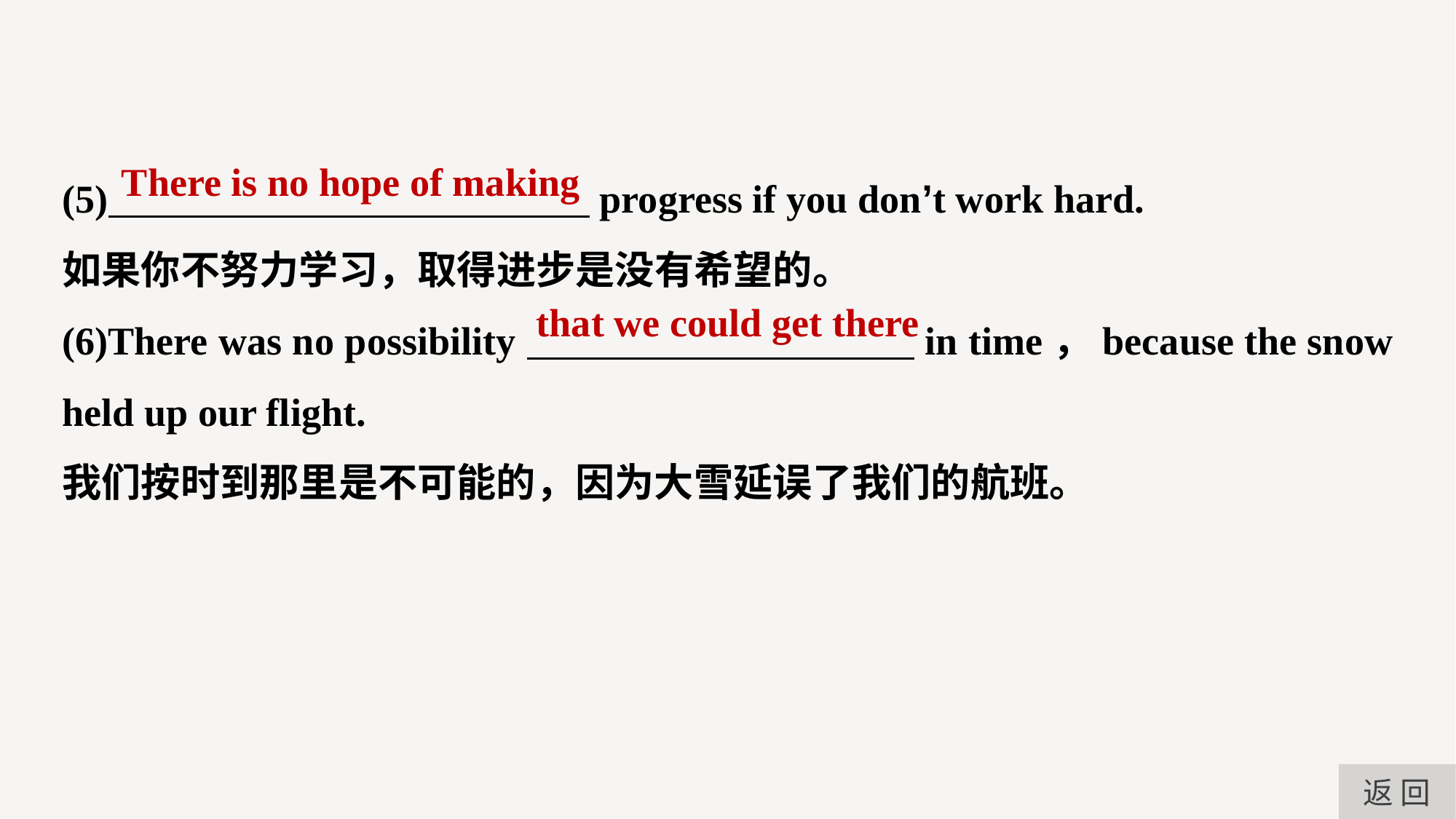

(5)                                                  progress if you don’t work hard.
如果你不努力学习，取得进步是没有希望的。
(6)There was no possibility                                       in time，because the snow held up our flight.
我们按时到那里是不可能的，因为大雪延误了我们的航班。
There is no hope of making
that we could get there
返 回